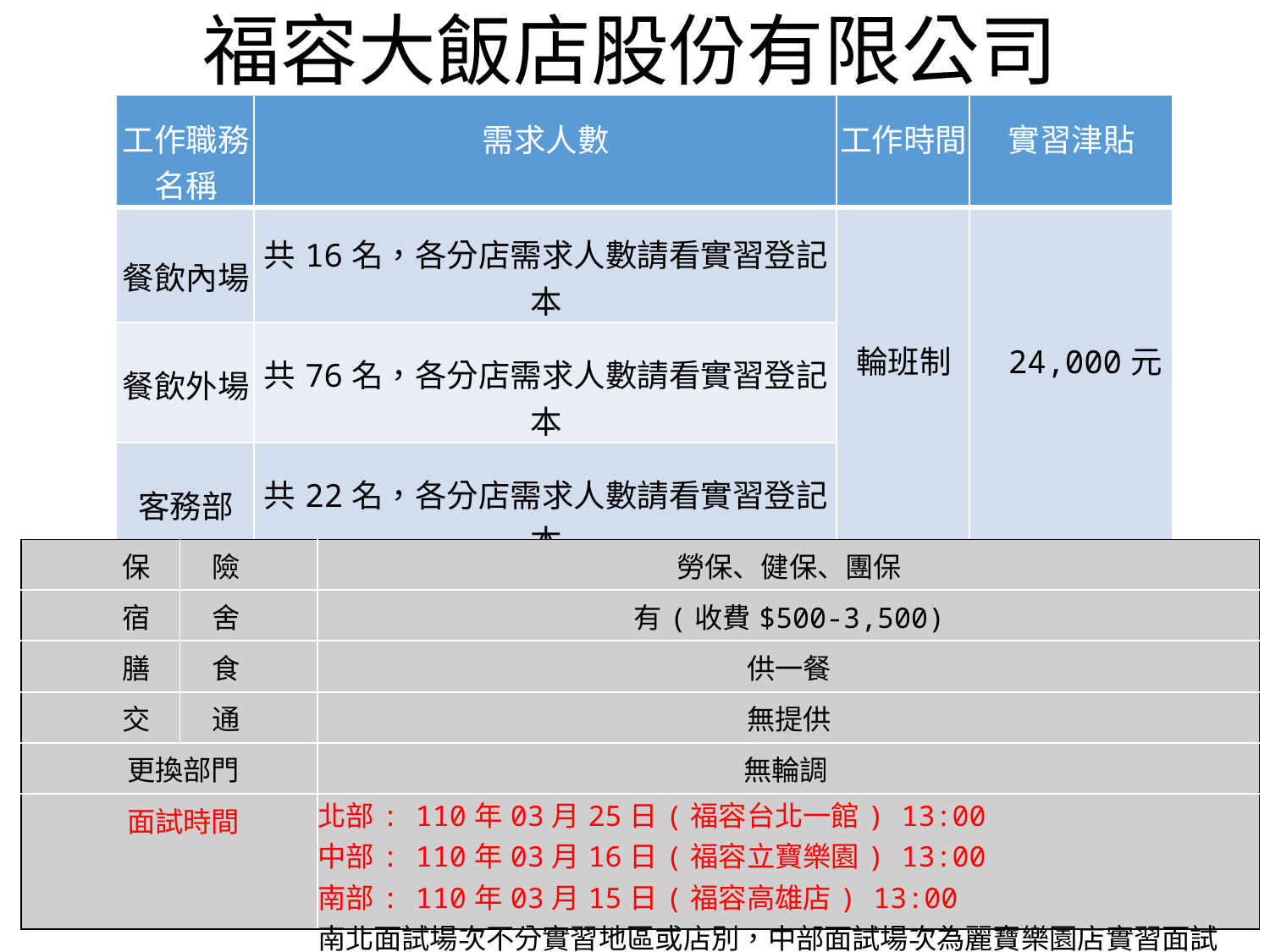

# 福容大飯店股份有限公司
| 工作職務名稱 | 需求人數 | 工作時間 | 實習津貼 |
| --- | --- | --- | --- |
| 餐飲內場 | 共16名，各分店需求人數請看實習登記本 | 輪班制 | 24,000元 |
| 餐飲外場 | 共76名，各分店需求人數請看實習登記本 |  |  |
| 客務部 | 共22名，各分店需求人數請看實習登記本 |  |  |
| 房務部 | 共45名，各分店需求人數請看實習登記本 |  |  |
| 休閒部 | 共16名，各分店需求人數請看實習登記本 |  |  |
| 保 | 險 | 勞保、健保、團保 |
| --- | --- | --- |
| 宿 | 舍 | 有(收費$500-3,500) |
| 膳 | 食 | 供一餐 |
| 交 | 通 | 無提供 |
| 更換部門 |  | 無輪調 |
| 面試時間 |  | 北部: 110年03月25日(福容台北一館) 13:00 中部: 110年03月16日(福容立寶樂園) 13:00 南部: 110年03月15日(福容高雄店) 13:00 南北面試場次不分實習地區或店別，中部面試場次為麗寶樂園店實習面試 |